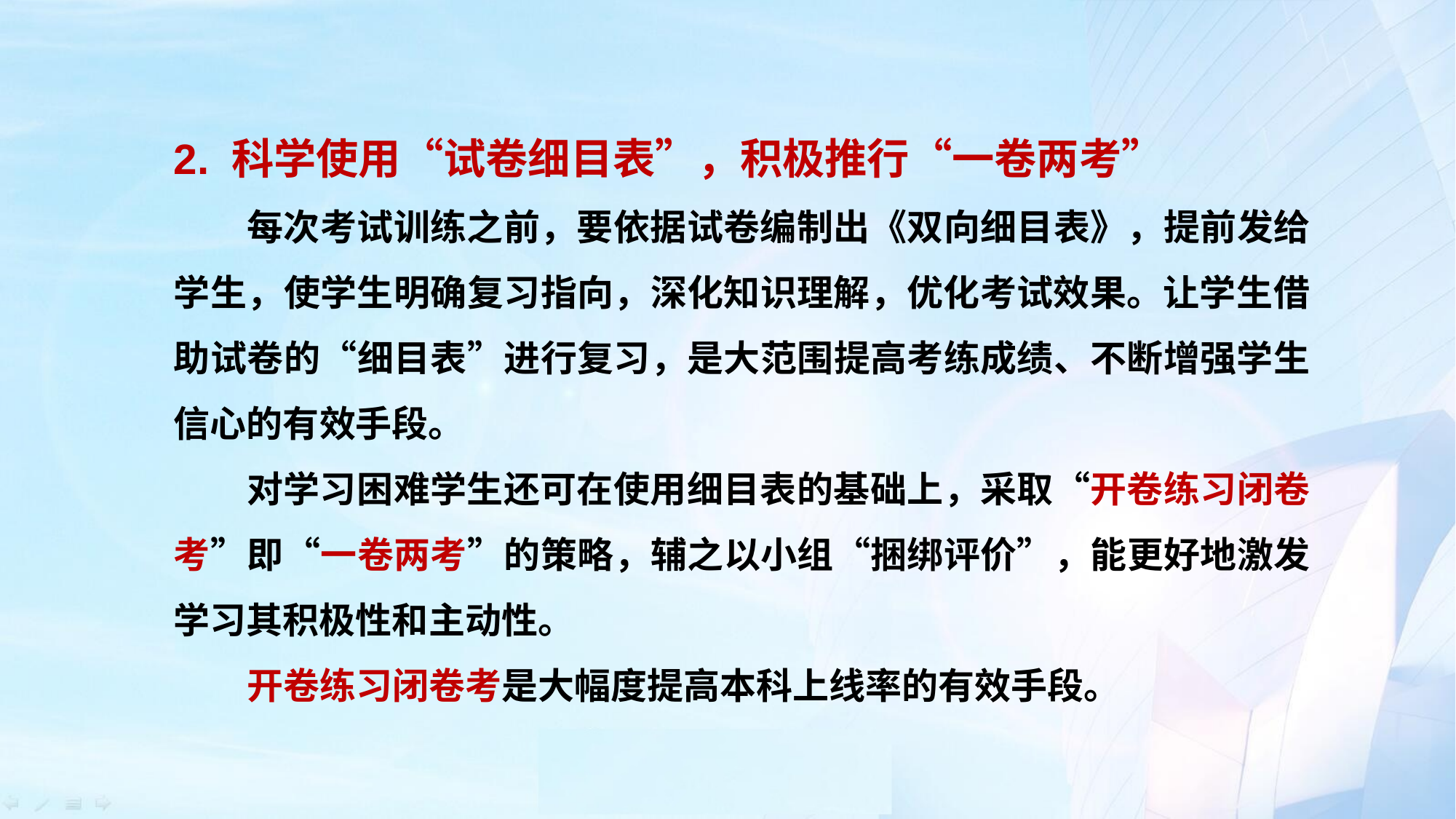

2. 科学使用“试卷细目表”，积极推行“一卷两考”
每次考试训练之前，要依据试卷编制出《双向细目表》，提前发给学生，使学生明确复习指向，深化知识理解，优化考试效果。让学生借助试卷的“细目表”进行复习，是大范围提高考练成绩、不断增强学生信心的有效手段。
对学习困难学生还可在使用细目表的基础上，采取“开卷练习闭卷考”即“一卷两考”的策略，辅之以小组“捆绑评价”，能更好地激发学习其积极性和主动性。
开卷练习闭卷考是大幅度提高本科上线率的有效手段。
74